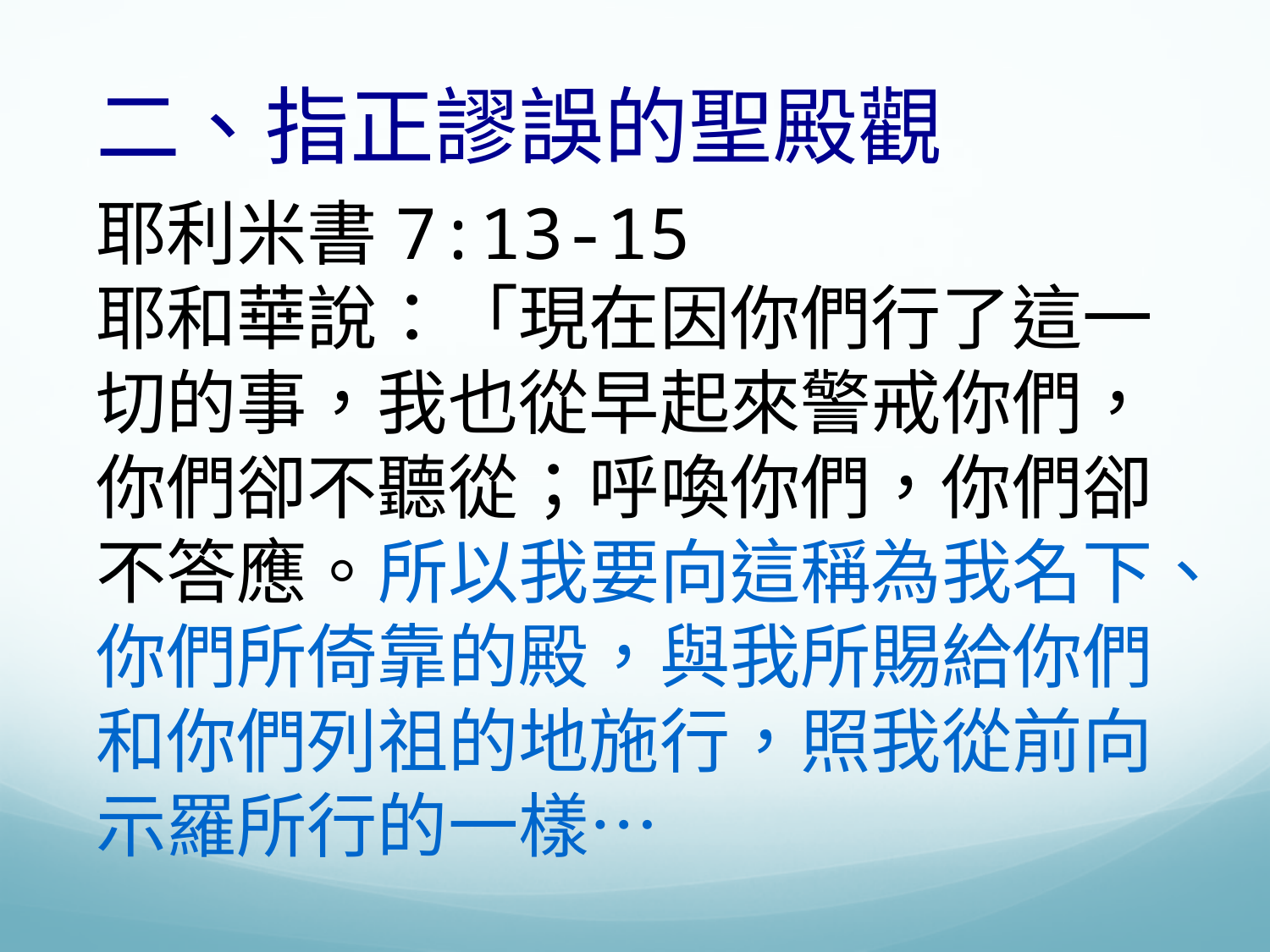

二、指正謬誤的聖殿觀
耶利米書7:13-15
耶和華說：「現在因你們行了這一切的事，我也從早起來警戒你們，你們卻不聽從；呼喚你們，你們卻不答應。所以我要向這稱為我名下、你們所倚靠的殿，與我所賜給你們和你們列祖的地施行，照我從前向示羅所行的一樣…